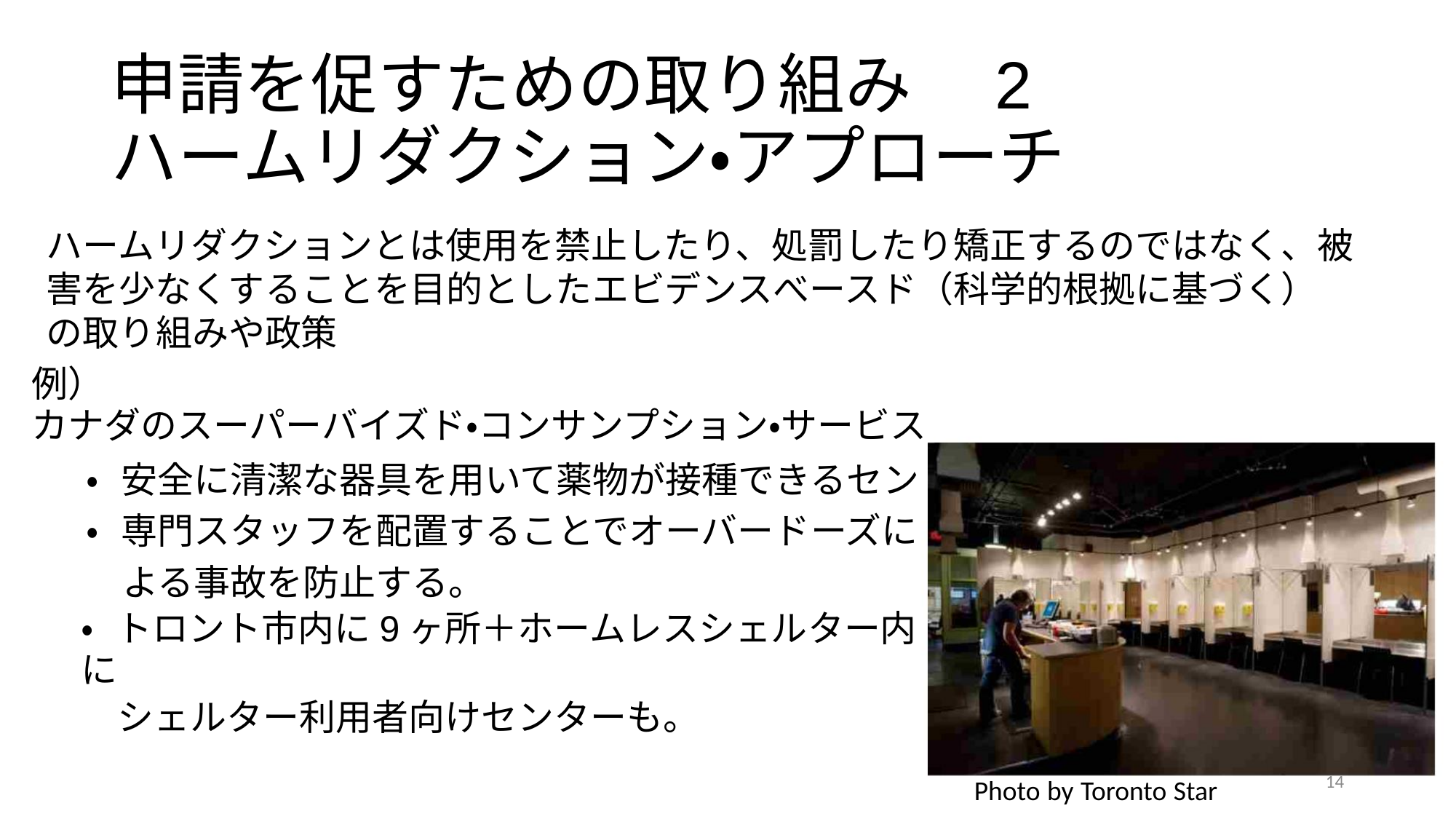

申請を促すための取り組み　2
ハームリダクション・アプローチ
ハームリダクションとは使用を禁止したり、処罰したり矯正するのではなく、被
害を少なくすることを目的としたエビデンスべースド（科学的根拠に基づく）
の取り組みや政策
例）
カナダのスーパーバイズド・コンサンプション・サービス
• 安全に清潔な器具を用いて薬物が接種できるセン
• 専門スタッフを配置することでオーバードーズに
　よる事故を防止する。
• トロント市内に9ヶ所＋ホームレスシェルター内に
　シェルター利用者向けセンターも。
14
Photo by Toronto Star